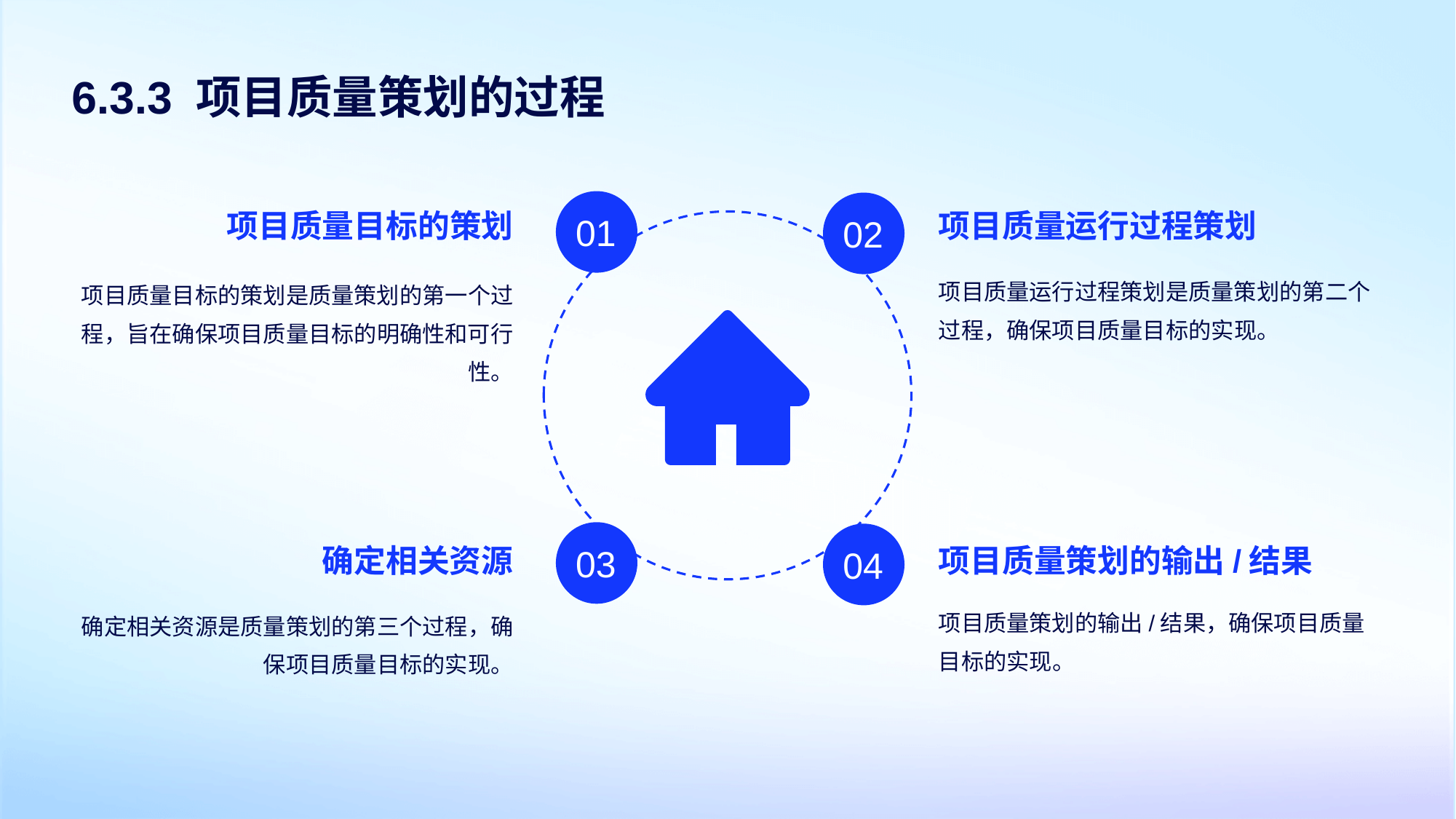

6.3.3 项目质量策划的过程
项目质量目标的策划

项目质量运行过程策划

01
02

项目质量运行过程策划是质量策划的第二个过程，确保项目质量目标的实现。
项目质量目标的策划是质量策划的第一个过程，旨在确保项目质量目标的明确性和可行性。

确定相关资源
项目质量策划的输出/结果
03
04
项目质量策划的输出/结果，确保项目质量目标的实现。
确定相关资源是质量策划的第三个过程，确保项目质量目标的实现。